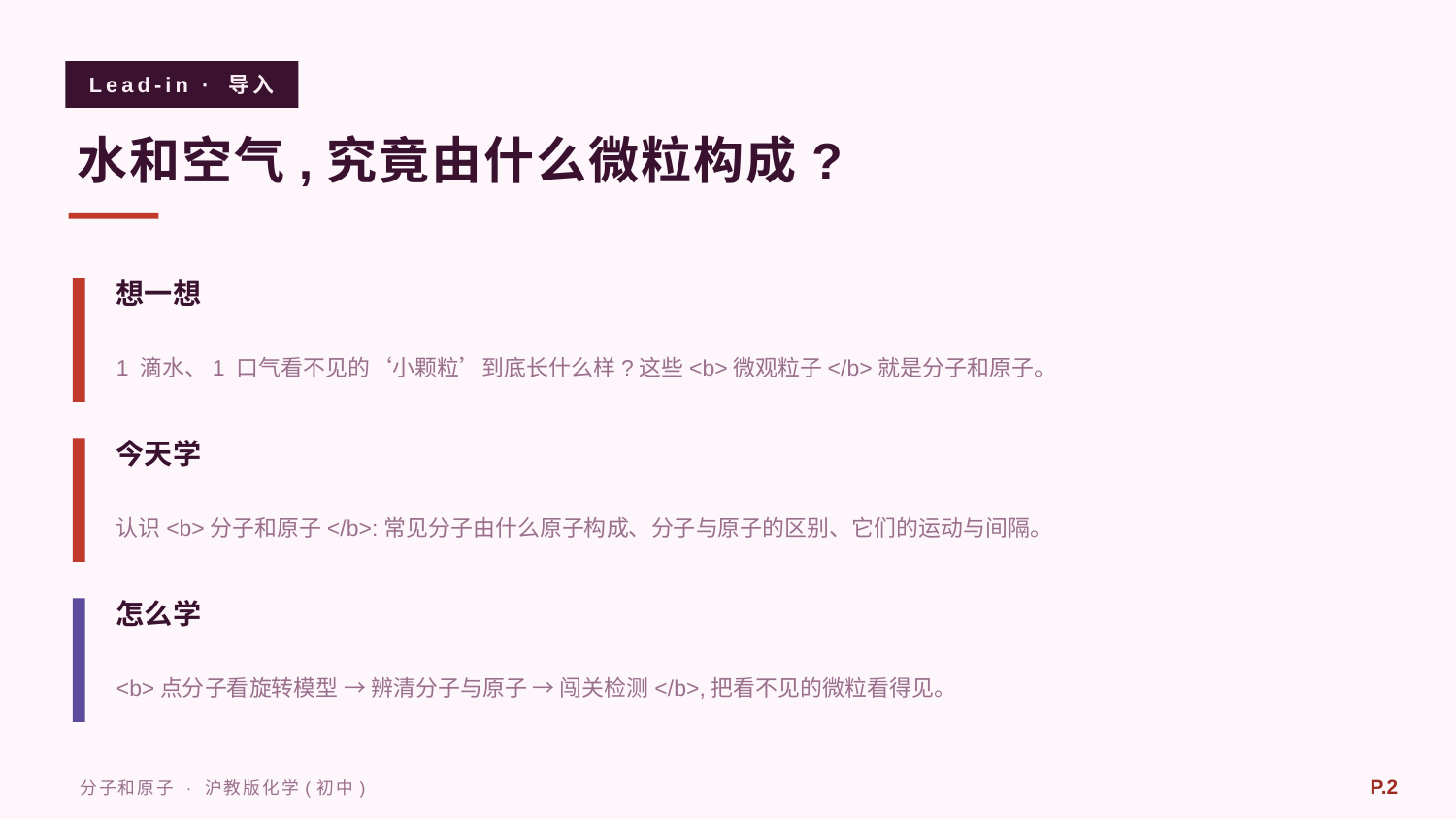

Lead-in · 导入

水和空气,究竟由什么微粒构成?

想一想

1 滴水、1 口气看不见的‘小颗粒’到底长什么样?这些<b>微观粒子</b>就是分子和原子。
今天学

认识<b>分子和原子</b>:常见分子由什么原子构成、分子与原子的区别、它们的运动与间隔。
怎么学

<b>点分子看旋转模型 → 辨清分子与原子 → 闯关检测</b>,把看不见的微粒看得见。
P.2
分子和原子 · 沪教版化学(初中)